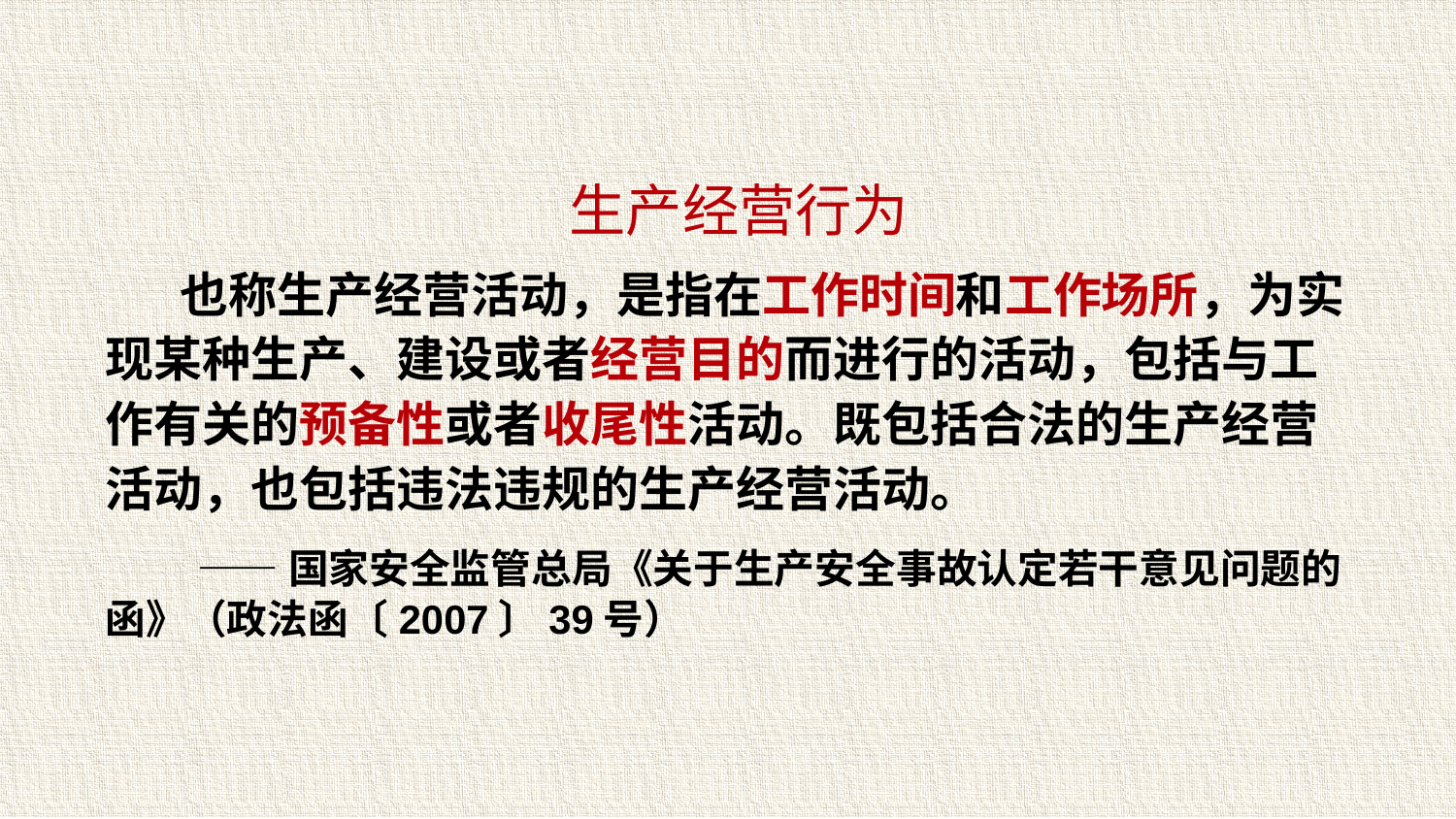

生产经营行为

       也称生产经营活动，是指在工作时间和工作场所，为实现某种生产、建设或者经营目的而进行的活动，包括与工作有关的预备性或者收尾性活动。既包括合法的生产经营活动，也包括违法违规的生产经营活动。
          ——国家安全监管总局《关于生产安全事故认定若干意见问题的函》（政法函〔2007〕39号）